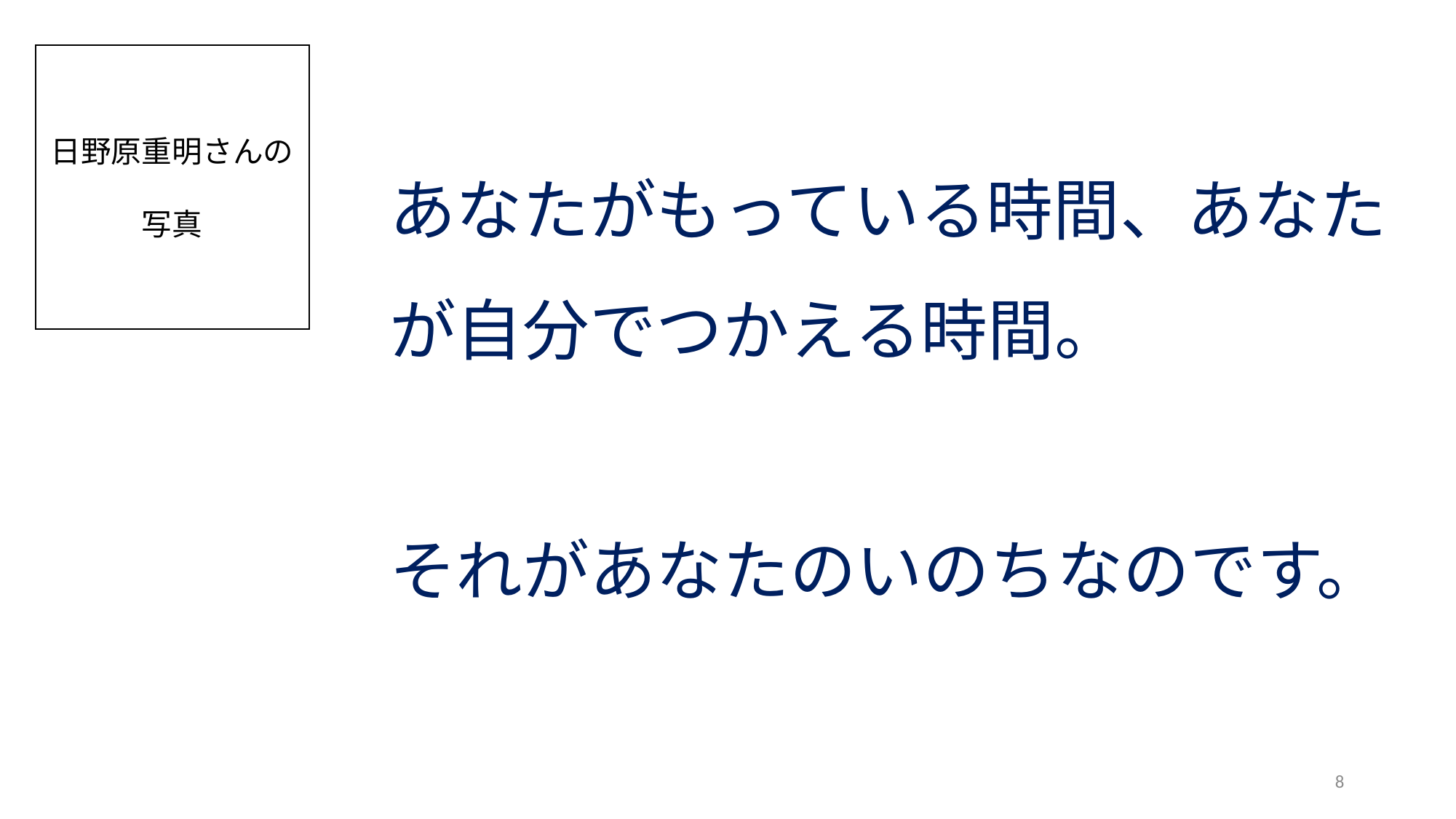

日野原重明さんの

写真
あなたがもっている時間、あなたが自分でつかえる時間。

それがあなたのいのちなのです。
8